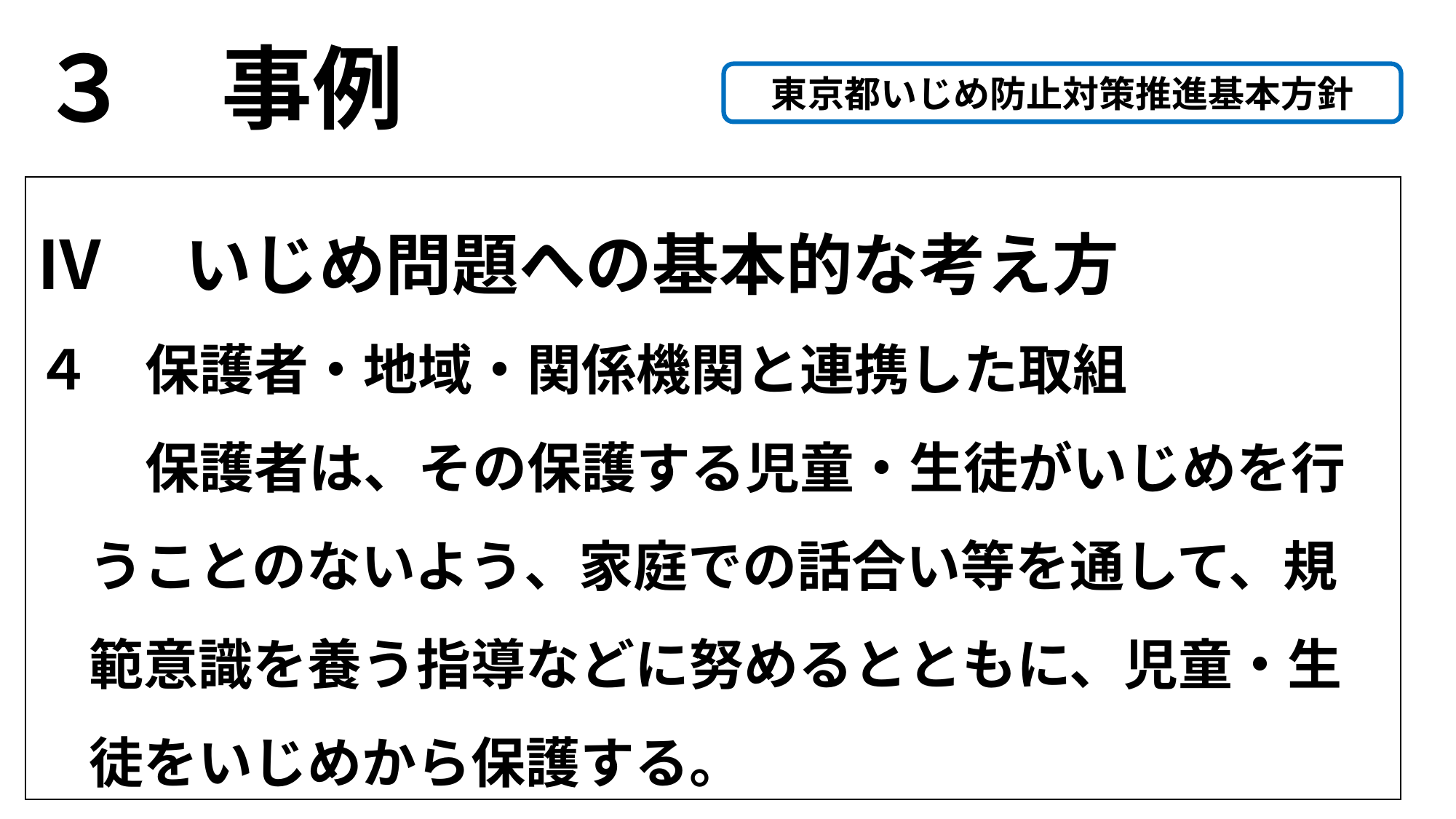

# ３　事例
東京都いじめ防止対策推進基本方針
Ⅳ　いじめ問題への基本的な考え方
４　保護者・地域・関係機関と連携した取組
　　保護者は、その保護する児童・生徒がいじめを行うことのないよう、家庭での話合い等を通して、規範意識を養う指導などに努めるとともに、児童・生徒をいじめから保護する。